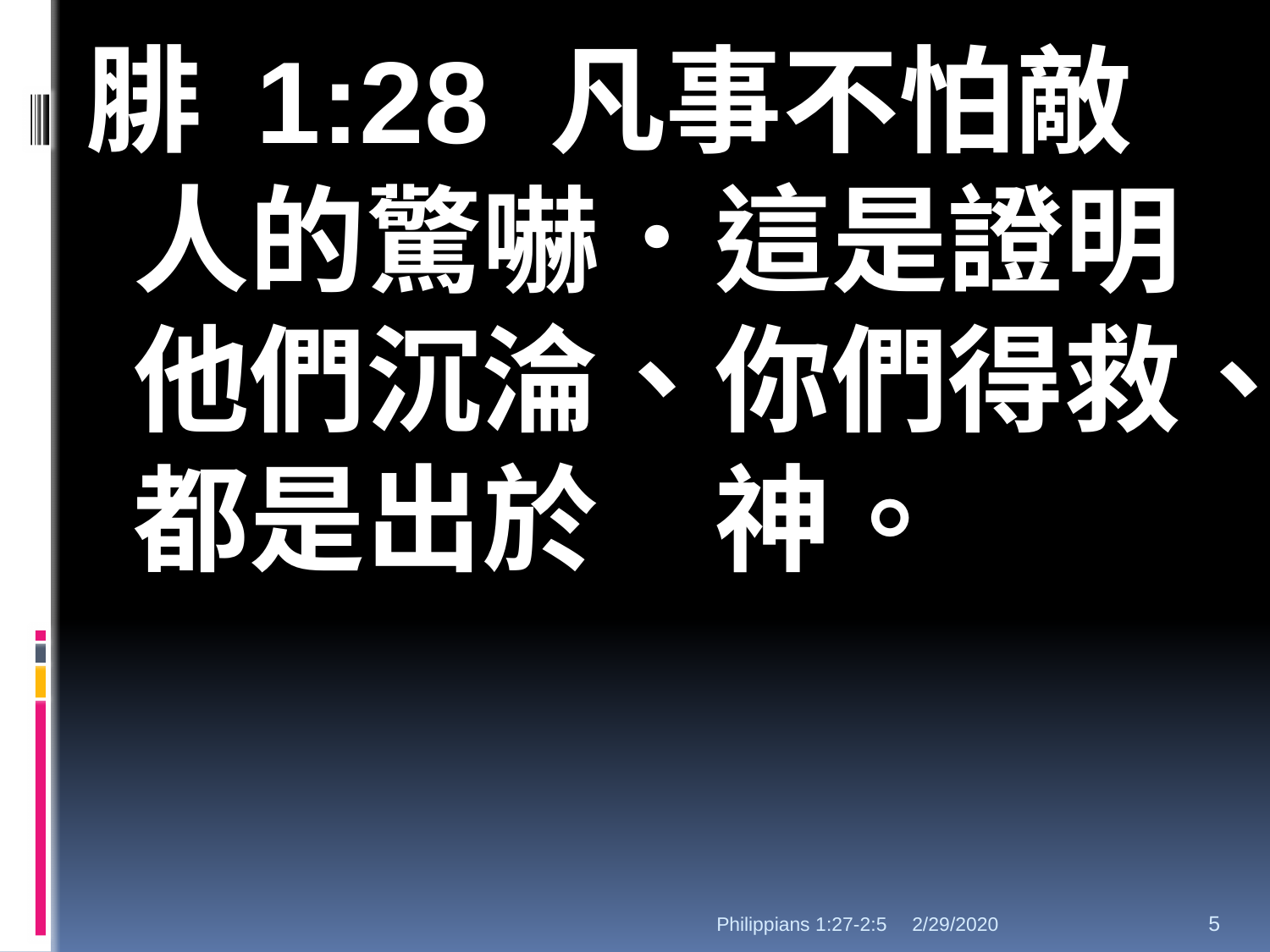

#
腓 1:28 凡事不怕敵人的驚嚇．這是證明他們沉淪、你們得救、都是出於　神。
Philippians 1:27-2:5
2/29/2020
5